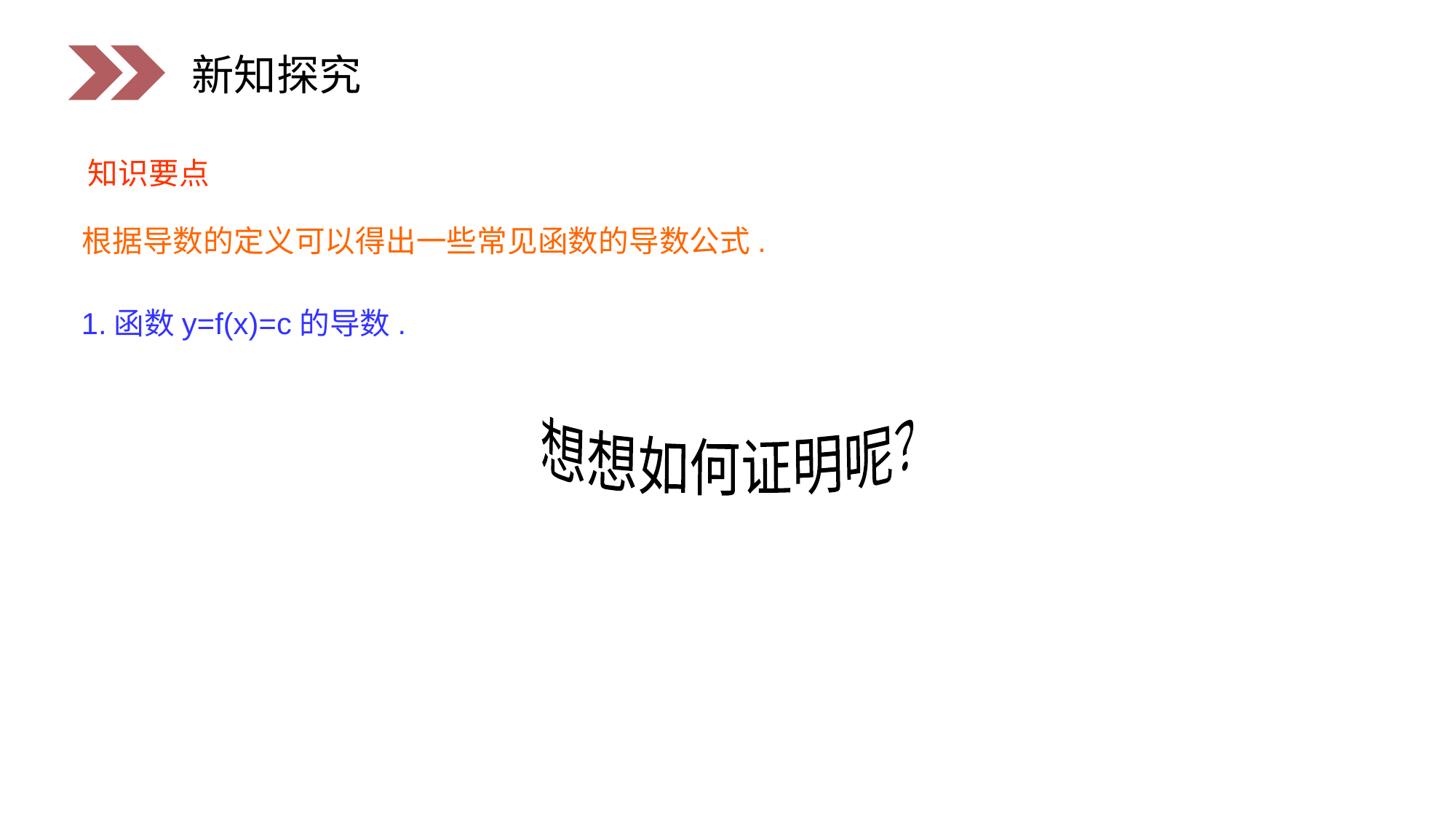

新知探究
知识要点
    根据导数的定义可以得出一些常见函数的导数公式.
1.函数y=f(x)=c的导数.
想想如何证明呢？